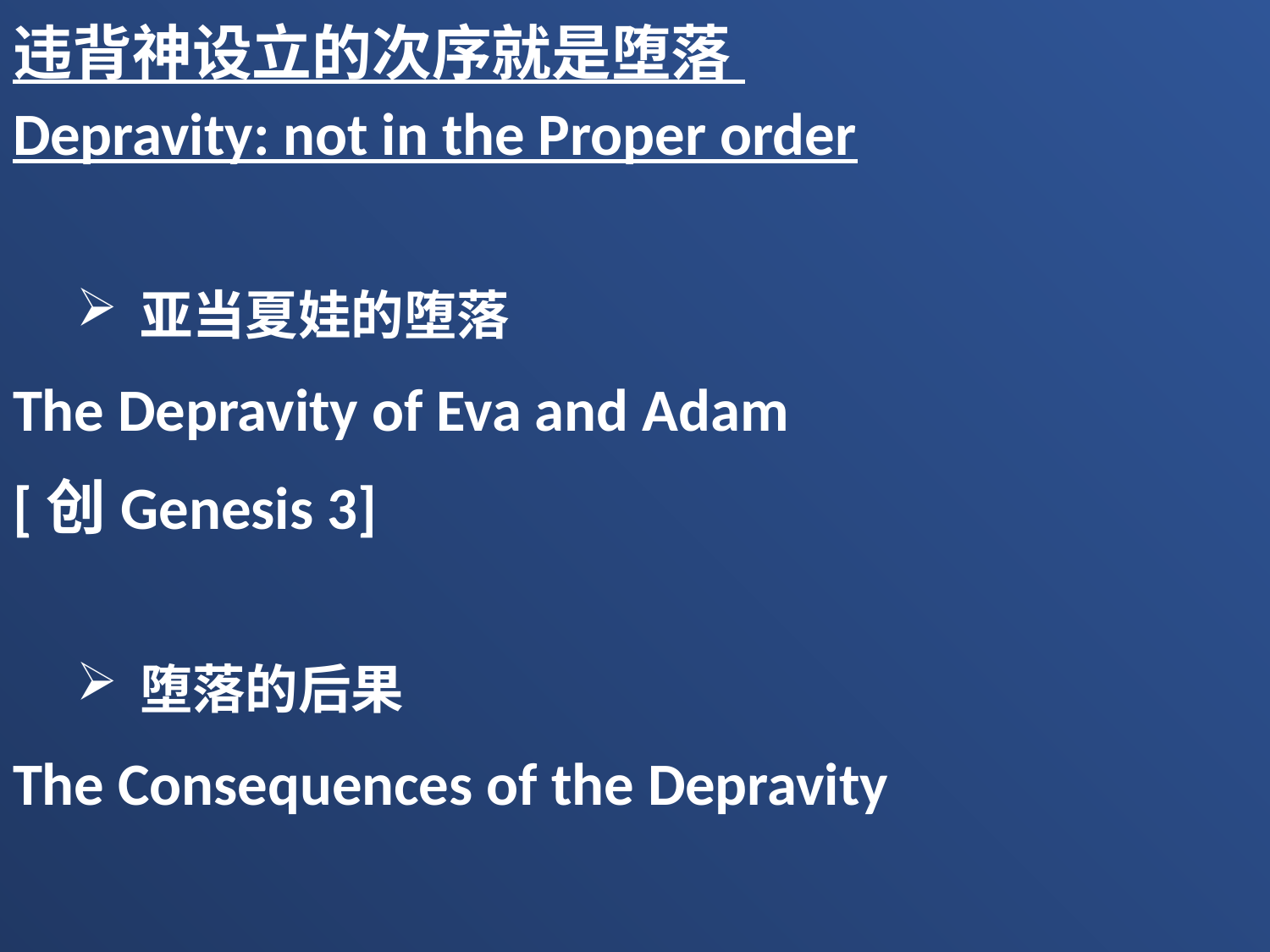

违背神设立的次序就是堕落
Depravity: not in the Proper order

亚当夏娃的堕落
The Depravity of Eva and Adam
[创Genesis 3]

堕落的后果
The Consequences of the Depravity